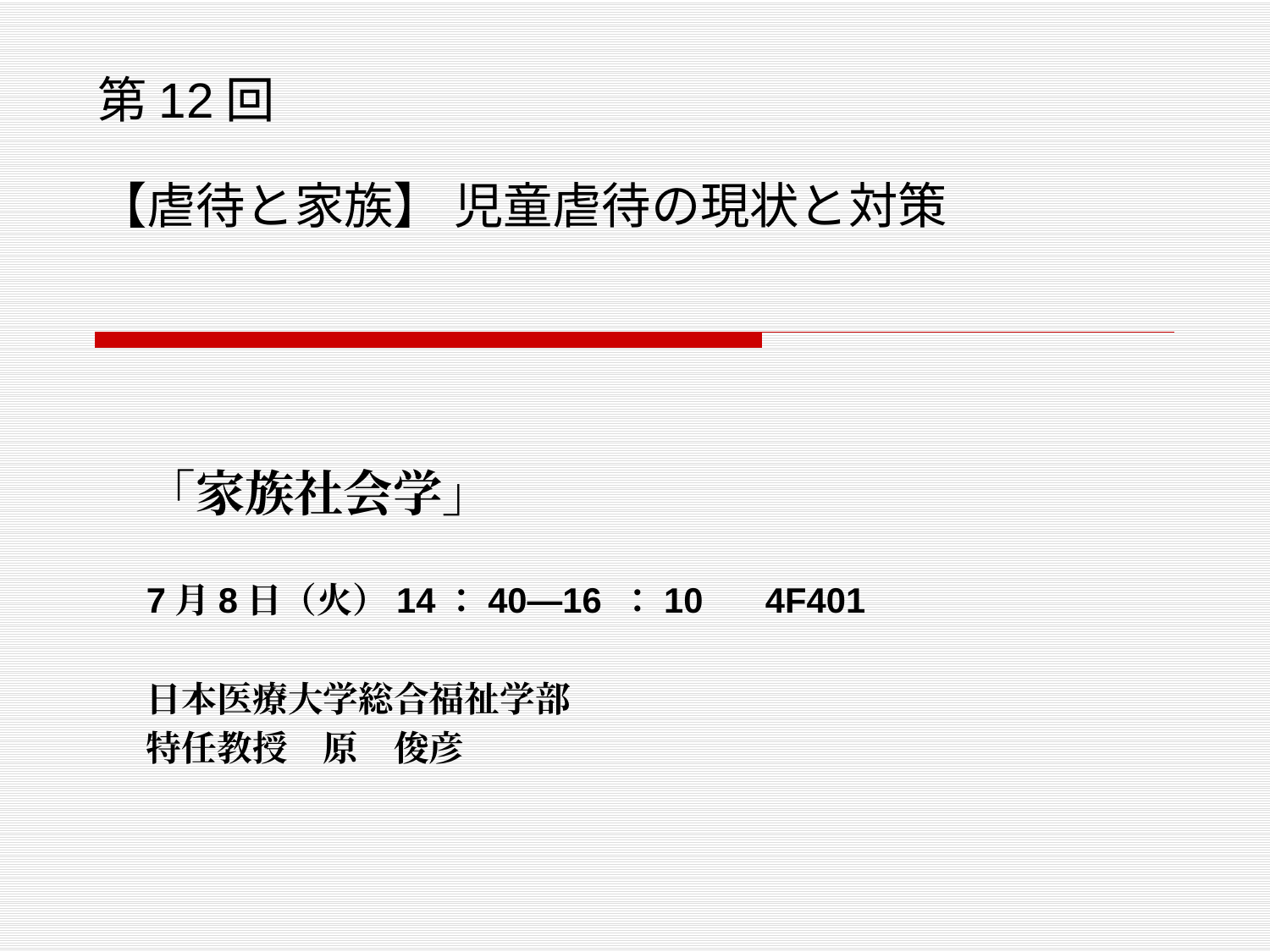

# 第12回 【虐待と家族】 児童虐待の現状と対策
「家族社会学」

7月8日（火）14：40―16 ：10 　4F401

日本医療大学総合福祉学部
特任教授　原　俊彦